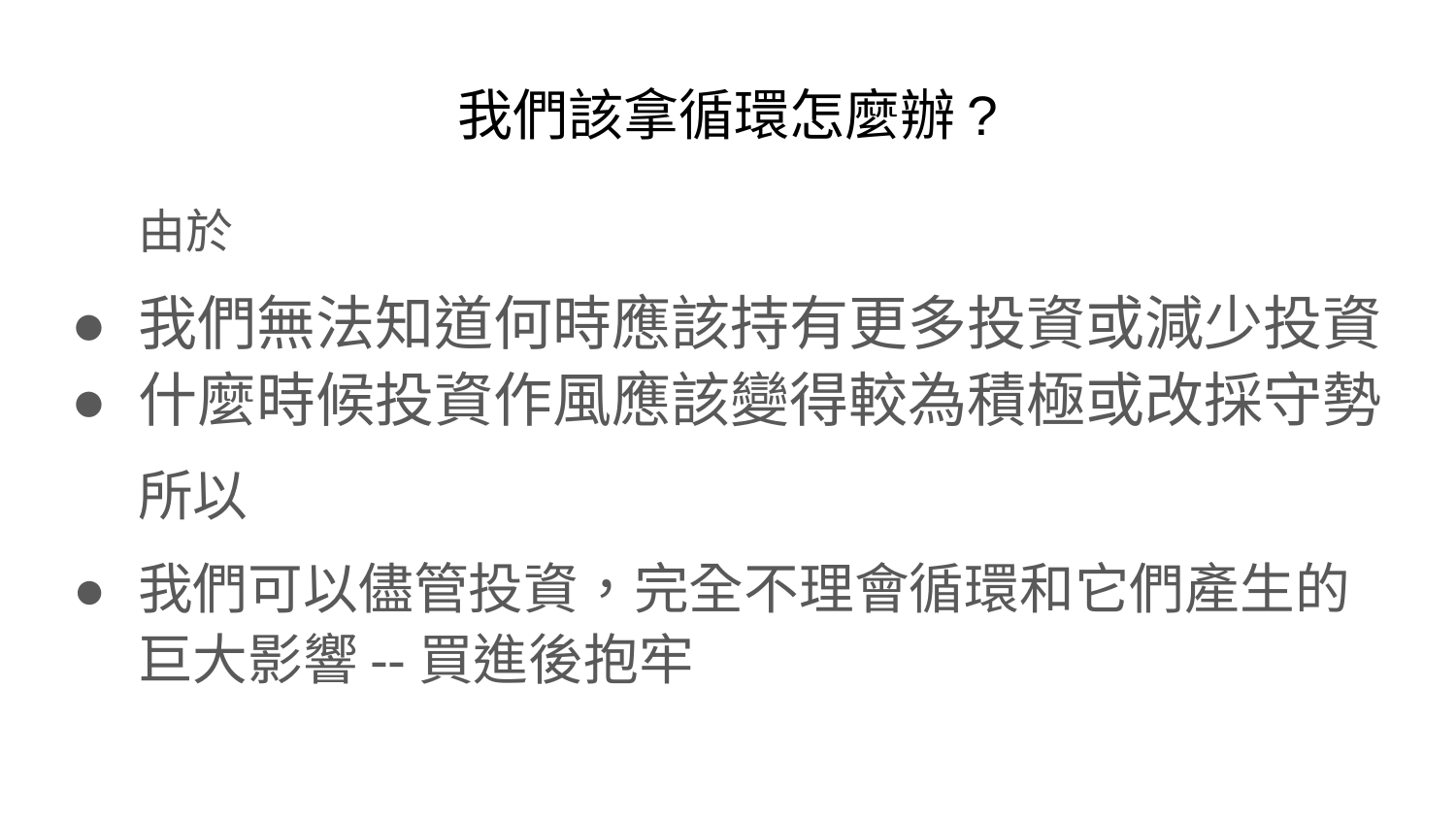

# 我們該拿循環怎麼辦?

由於
我們無法知道何時應該持有更多投資或減少投資
什麼時候投資作風應該變得較為積極或改採守勢
所以
我們可以儘管投資，完全不理會循環和它們產生的巨大影響--買進後抱牢